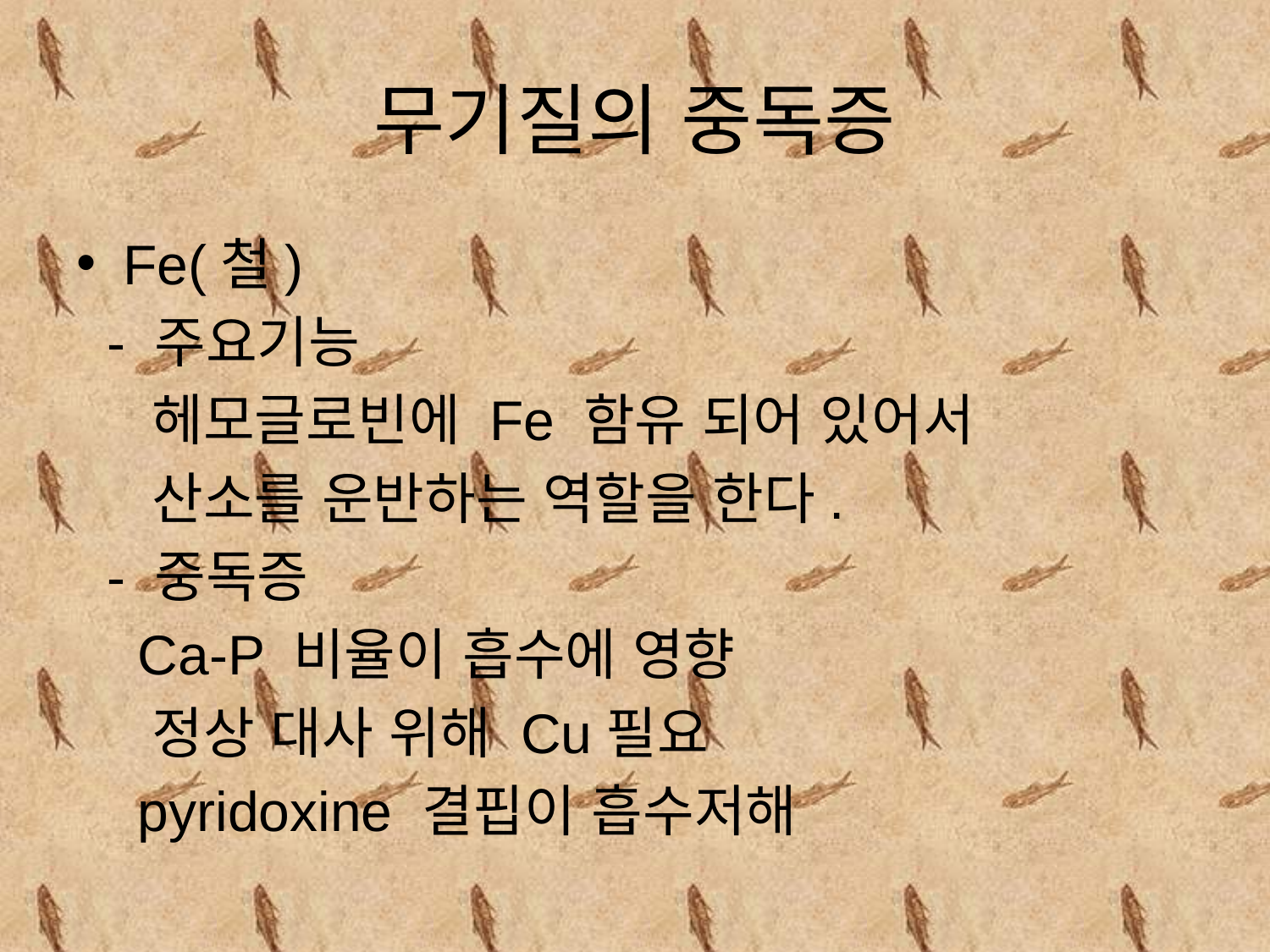

# 무기질의 중독증
Fe(철)
  - 주요기능
    헤모글로빈에 Fe 함유 되어 있어서
    산소를 운반하는 역할을 한다.
  - 중독증
    Ca-P 비율이 흡수에 영향
    정상 대사 위해 Cu필요
    pyridoxine 결핍이 흡수저해